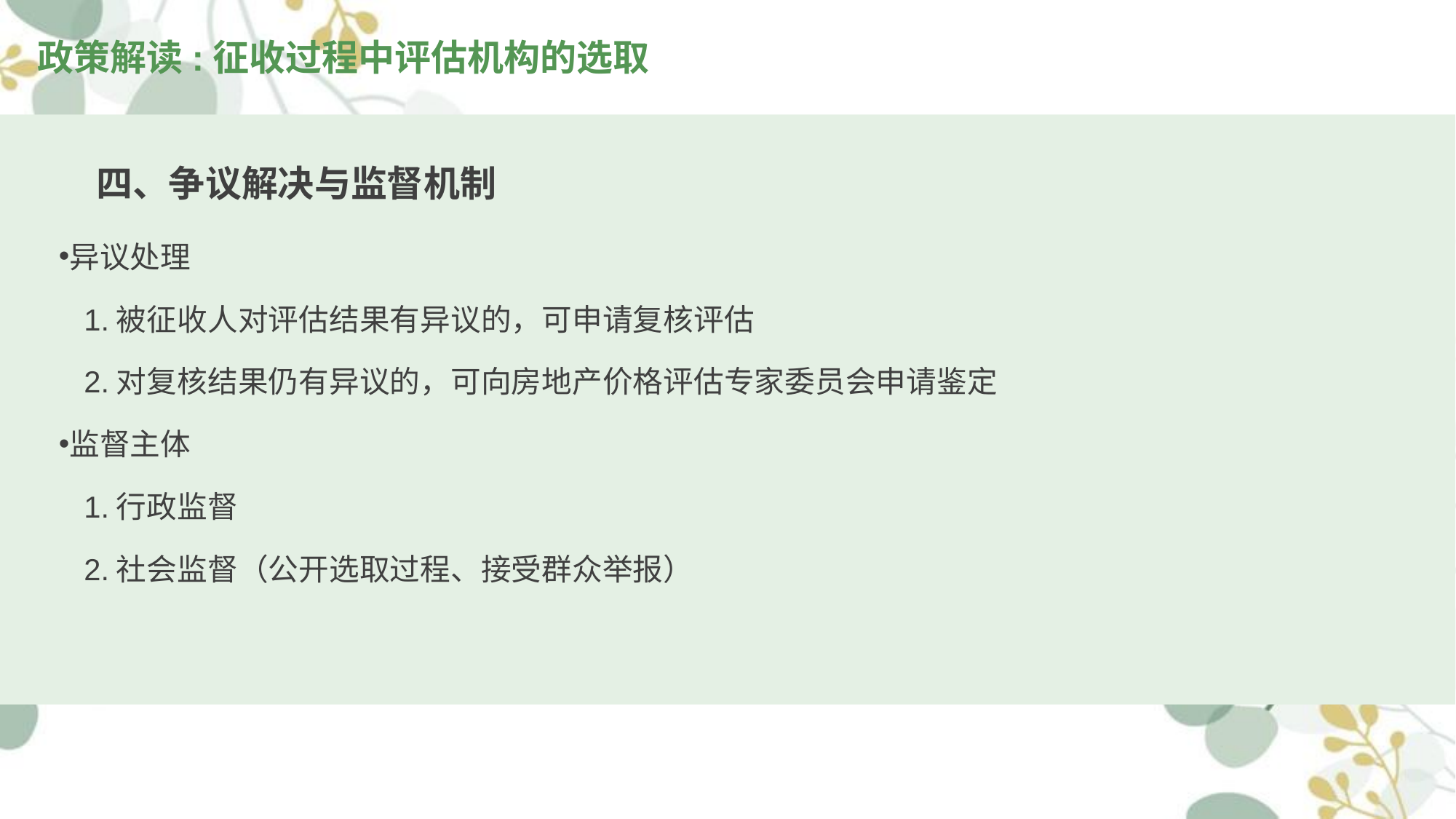

政策解读:征收过程中评估机构的选取
# 四、争议解决与监督机制
异议处理
   1.被征收人对评估结果有异议的，可申请复核评估
   2.对复核结果仍有异议的，可向房地产价格评估专家委员会申请鉴定
监督主体
   1.行政监督
   2.社会监督（公开选取过程、接受群众举报）